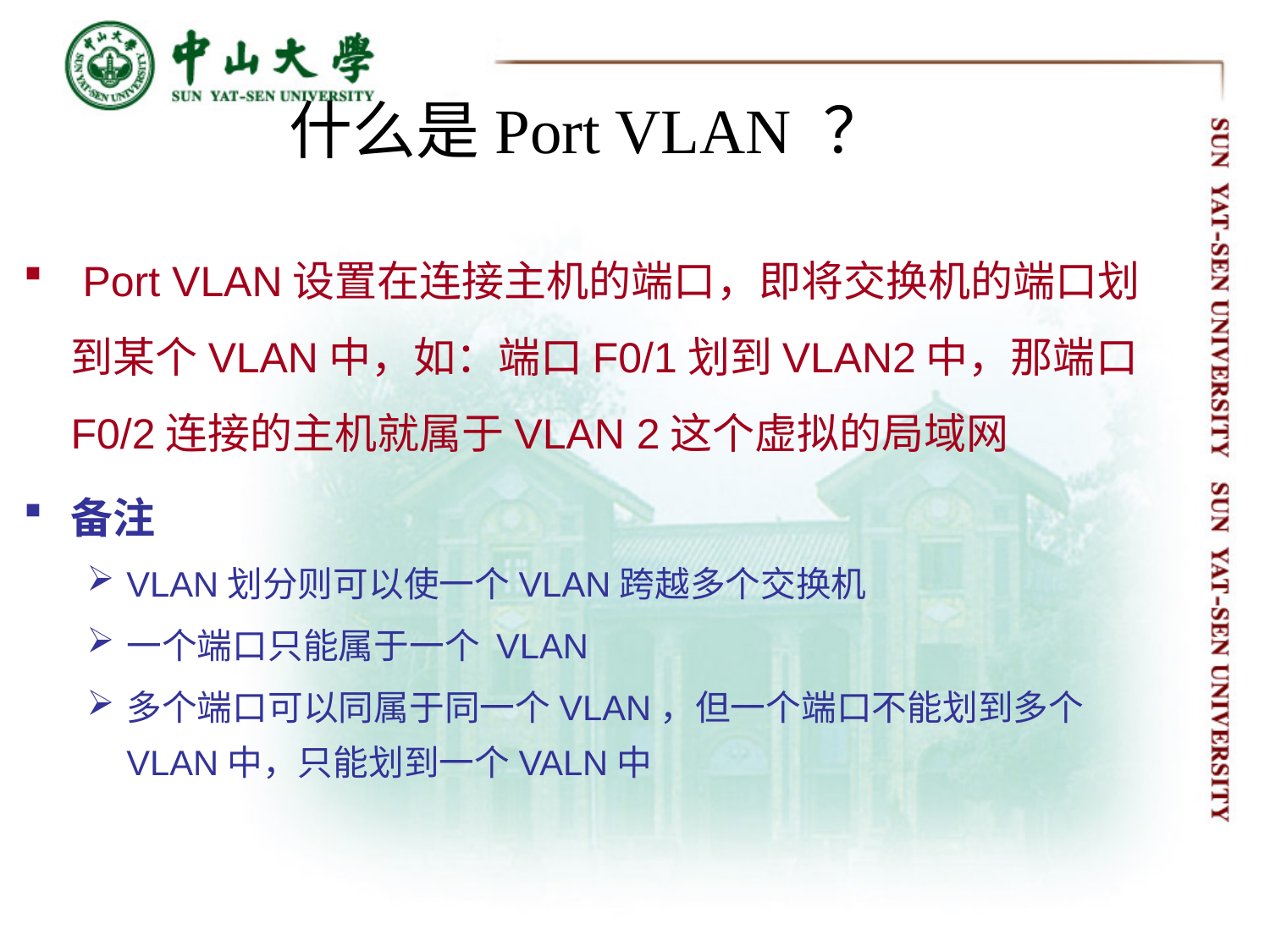

# 什么是Port VLAN ？
 Port VLAN设置在连接主机的端口，即将交换机的端口划到某个VLAN中，如：端口F0/1划到VLAN2中，那端口F0/2连接的主机就属于VLAN 2这个虚拟的局域网
备注
VLAN划分则可以使一个VLAN跨越多个交换机
一个端口只能属于一个 VLAN
多个端口可以同属于同一个VLAN，但一个端口不能划到多个VLAN中，只能划到一个VALN中